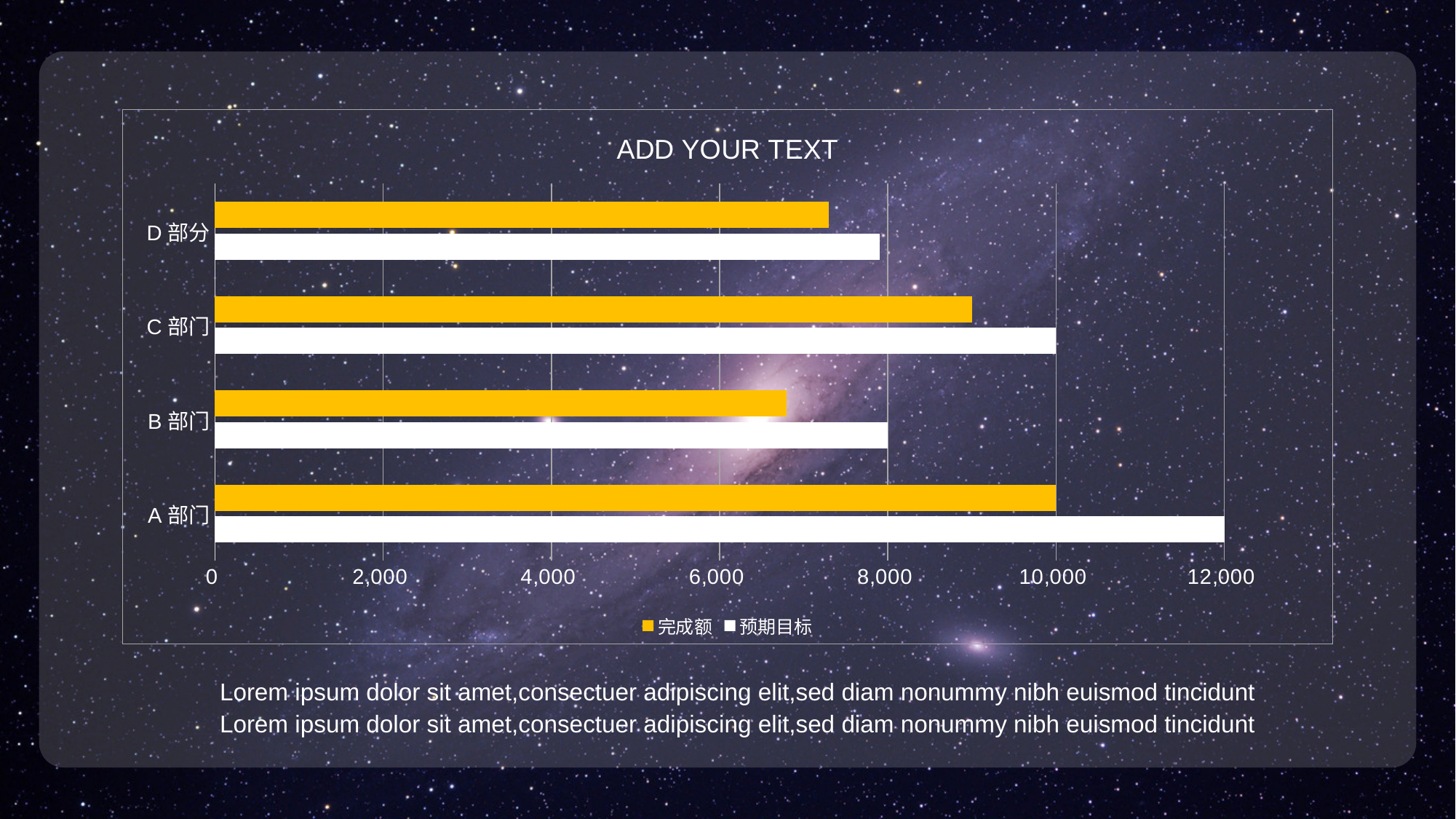

### Chart: ADD YOUR TEXT

| Category | 预期目标 | 完成额 |
|---|---|---|
| A部门 | 12000.0 | 10000.0 |
| B部门 | 8000.0 | 6800.0 |
| C部门 | 10000.0 | 9000.0 |
| D部分 | 7900.0 | 7300.0 |
Lorem ipsum dolor sit amet,consectuer adipiscing elit,sed diam nonummy nibh euismod tincidunt
Lorem ipsum dolor sit amet,consectuer adipiscing elit,sed diam nonummy nibh euismod tincidunt